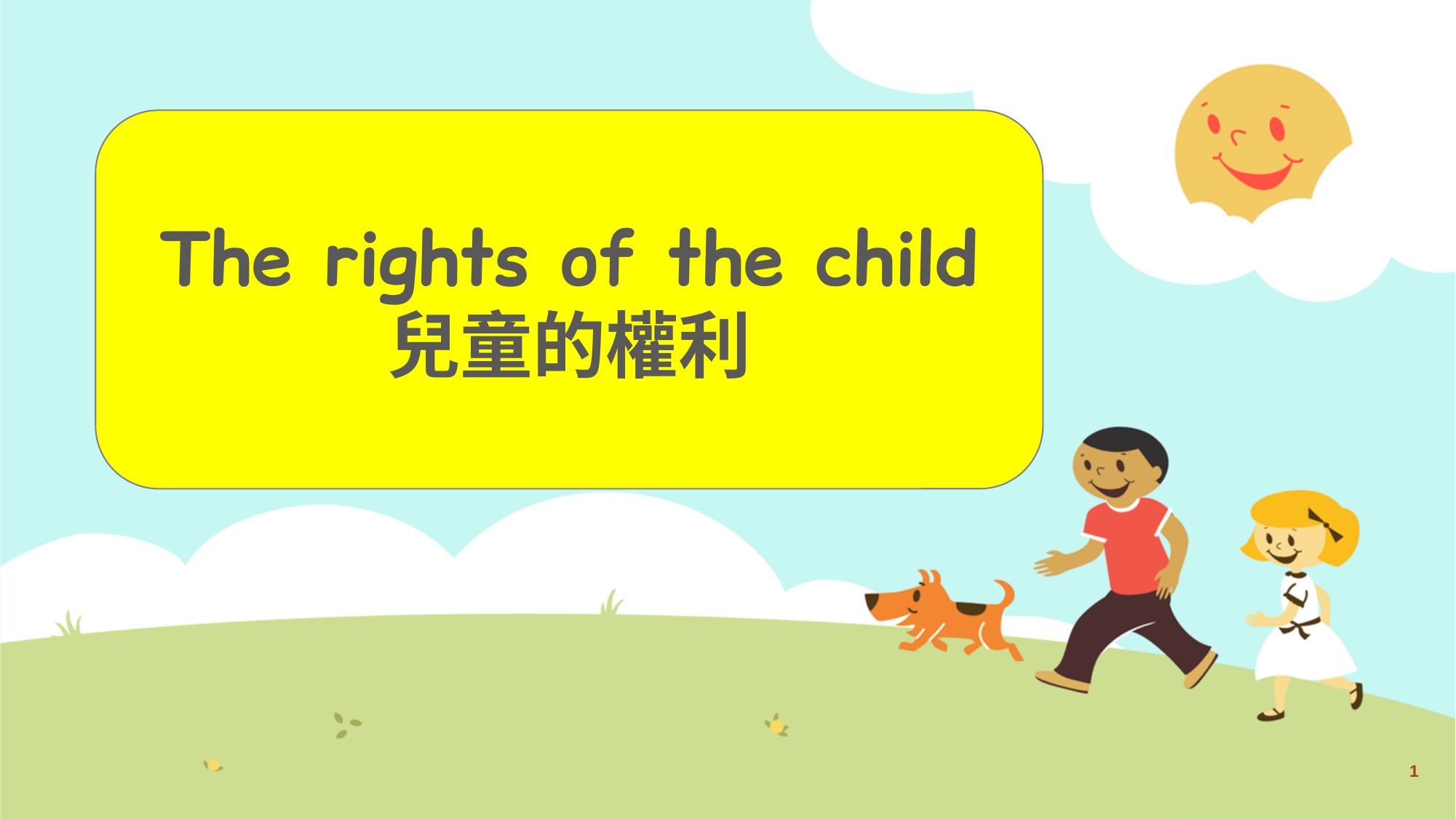

The rights of the child
兒童的權利
1